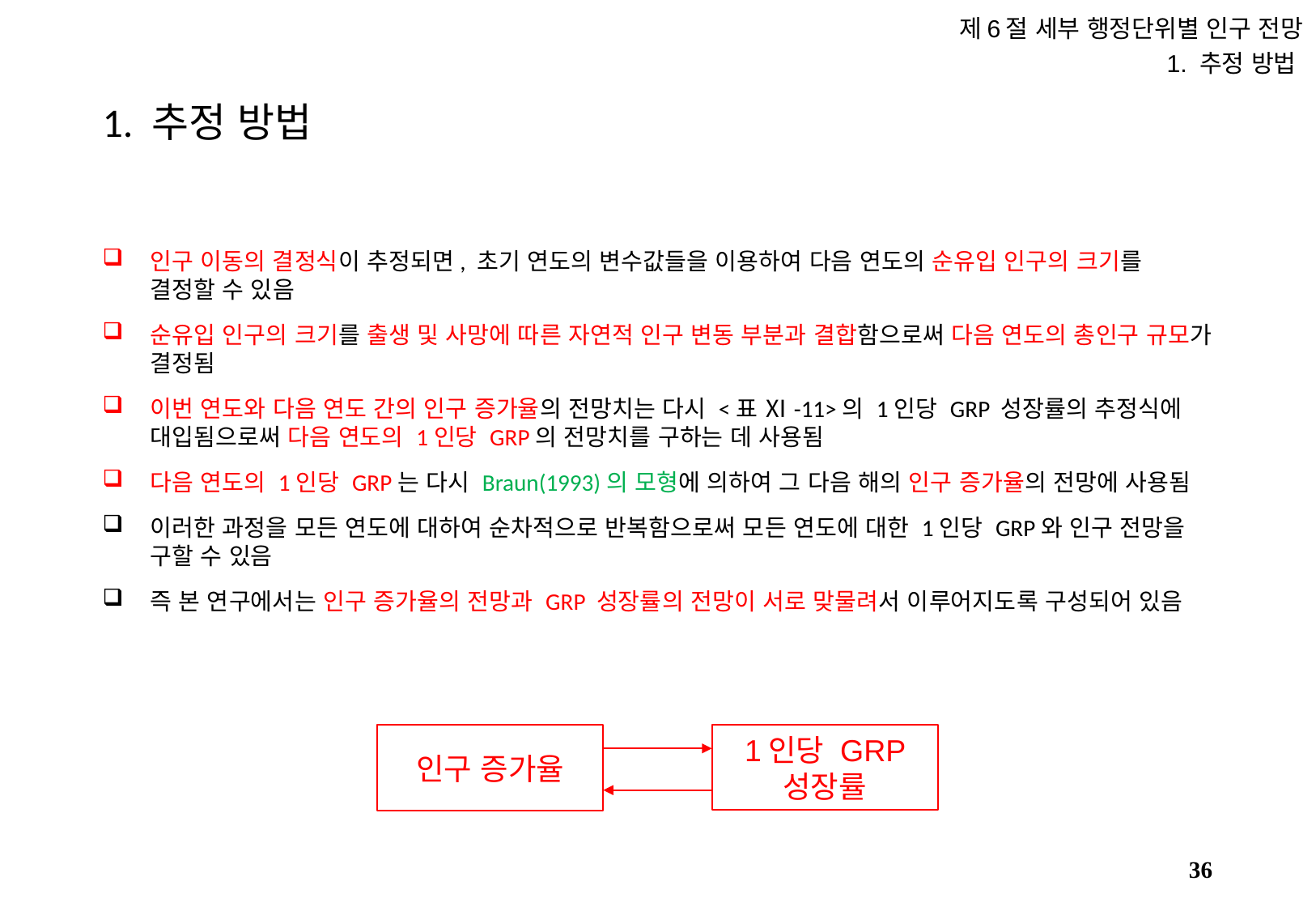

제6절 세부 행정단위별 인구 전망
1. 추정 방법
# 1. 추정 방법
인구 이동의 결정식이 추정되면, 초기 연도의 변수값들을 이용하여 다음 연도의 순유입 인구의 크기를 결정할 수 있음
순유입 인구의 크기를 출생 및 사망에 따른 자연적 인구 변동 부분과 결합함으로써 다음 연도의 총인구 규모가 결정됨
이번 연도와 다음 연도 간의 인구 증가율의 전망치는 다시 <표 Ⅺ-11>의 1인당 GRP 성장률의 추정식에 대입됨으로써 다음 연도의 1인당 GRP의 전망치를 구하는 데 사용됨
다음 연도의 1인당 GRP는 다시 Braun(1993)의 모형에 의하여 그 다음 해의 인구 증가율의 전망에 사용됨
이러한 과정을 모든 연도에 대하여 순차적으로 반복함으로써 모든 연도에 대한 1인당 GRP와 인구 전망을 구할 수 있음
즉 본 연구에서는 인구 증가율의 전망과 GRP 성장률의 전망이 서로 맞물려서 이루어지도록 구성되어 있음
인구 증가율
1인당 GRP 성장률
36